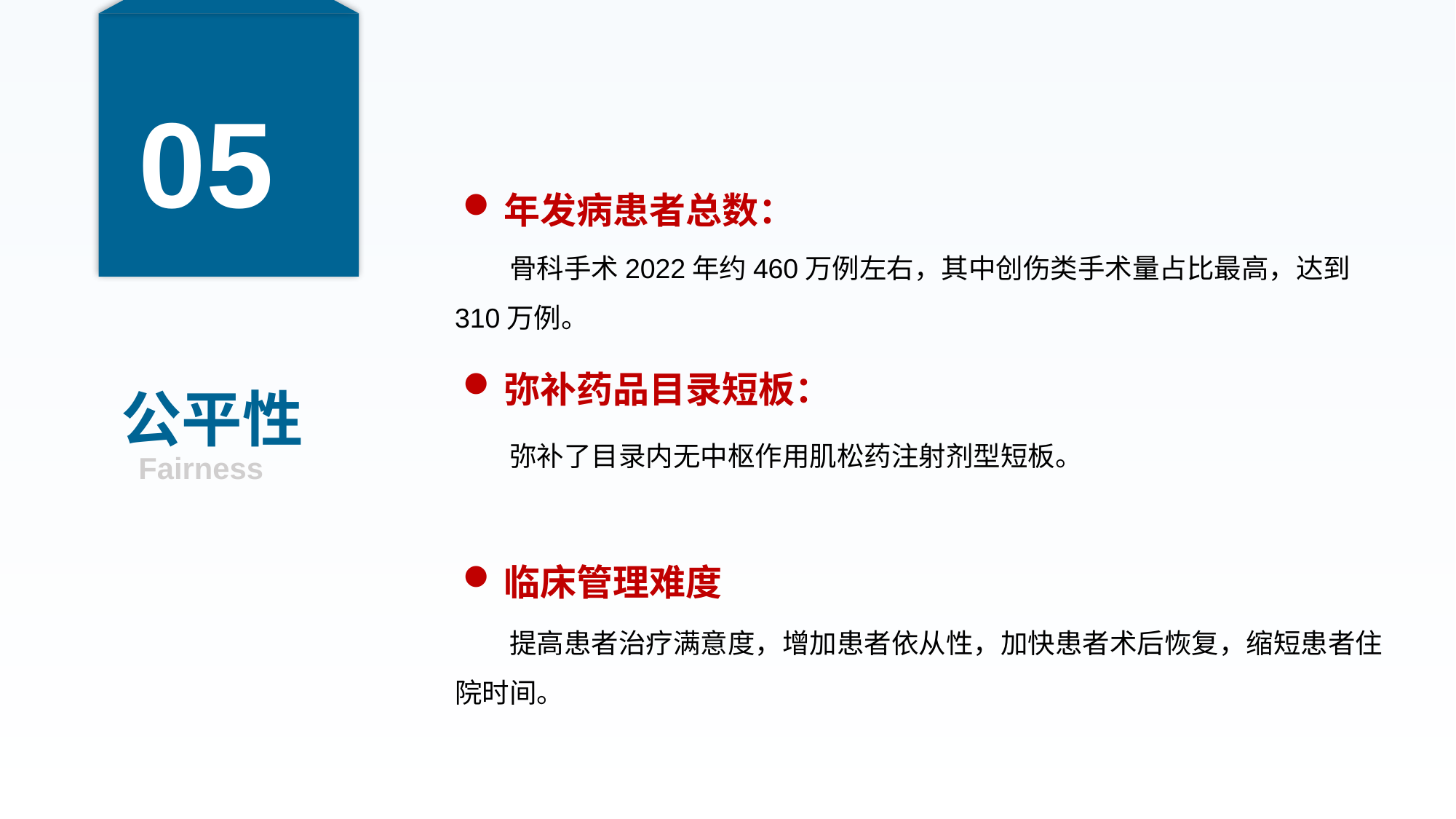

05
年发病患者总数：
骨科手术2022年约460万例左右，其中创伤类手术量占比最高，达到310万例。
公平性
弥补药品目录短板：
弥补了目录内无中枢作用肌松药注射剂型短板。
Fairness
临床管理难度
提高患者治疗满意度，增加患者依从性，加快患者术后恢复，缩短患者住院时间。